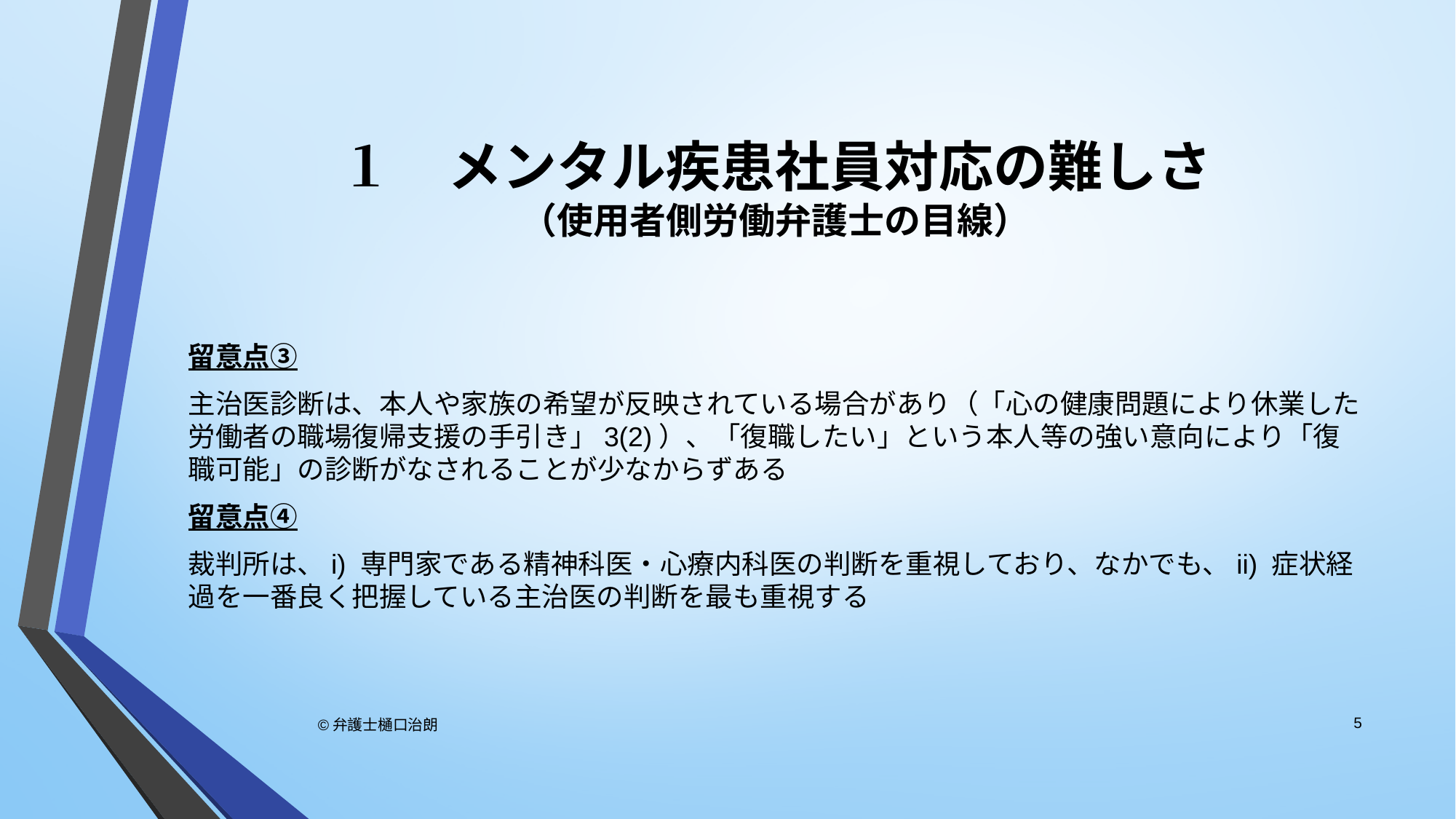

# １　メンタル疾患社員対応の難しさ （使用者側労働弁護士の目線）
留意点③
主治医診断は、本人や家族の希望が反映されている場合があり（「心の健康問題により休業した労働者の職場復帰支援の手引き」3(2)）、「復職したい」という本人等の強い意向により「復職可能」の診断がなされることが少なからずある
留意点④
裁判所は、i) 専門家である精神科医・心療内科医の判断を重視しており、なかでも、ii) 症状経過を一番良く把握している主治医の判断を最も重視する
5
©弁護士樋口治朗